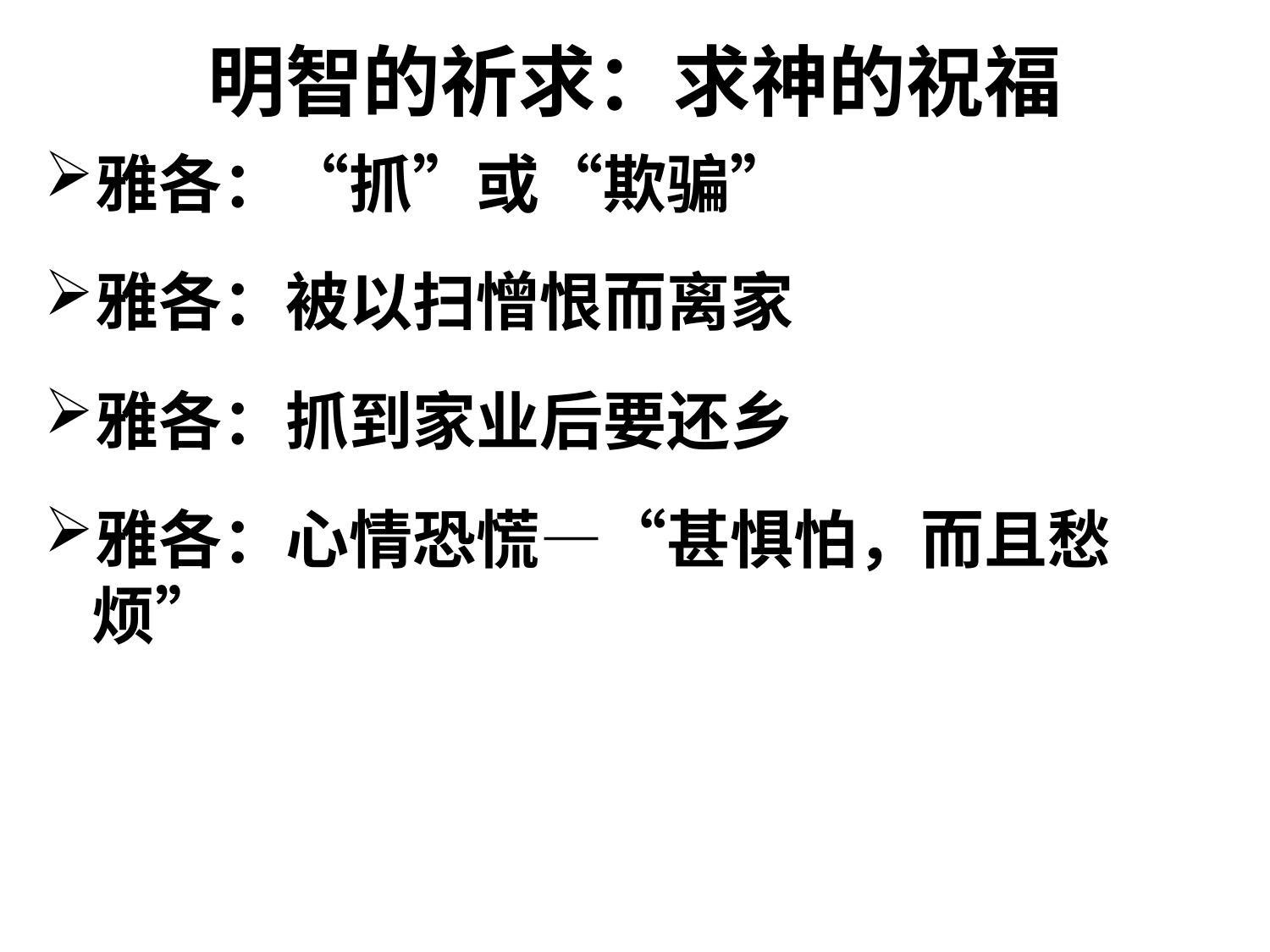

# 明智的祈求：求神的祝福
雅各：“抓”或“欺骗”

雅各：被以扫憎恨而离家

雅各：抓到家业后要还乡

雅各：心情恐慌—“甚惧怕，而且愁烦”